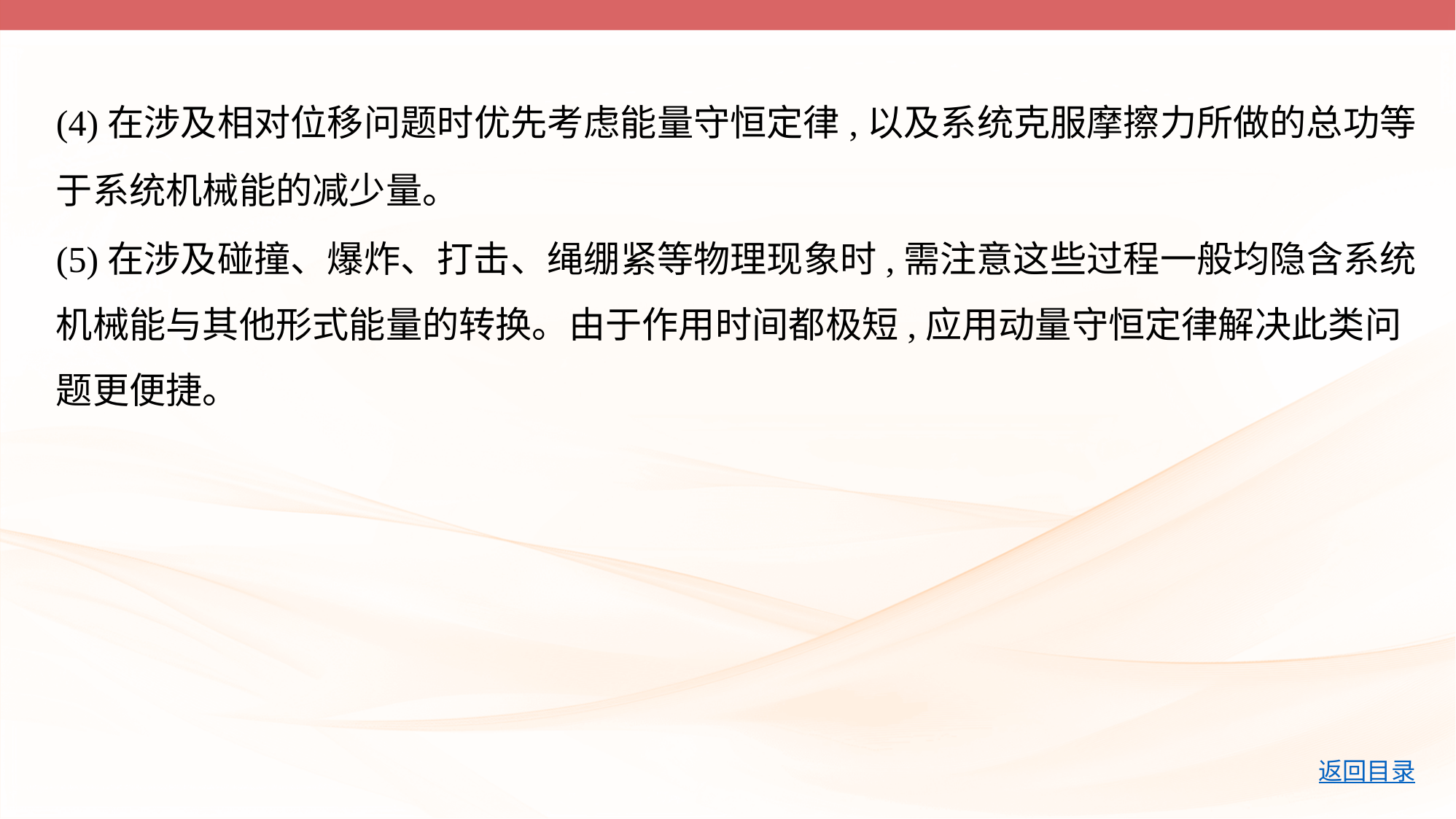

(4)在涉及相对位移问题时优先考虑能量守恒定律,以及系统克服摩擦力所做的总功等
于系统机械能的减少量。
(5)在涉及碰撞、爆炸、打击、绳绷紧等物理现象时,需注意这些过程一般均隐含系统
机械能与其他形式能量的转换。由于作用时间都极短,应用动量守恒定律解决此类问
题更便捷。